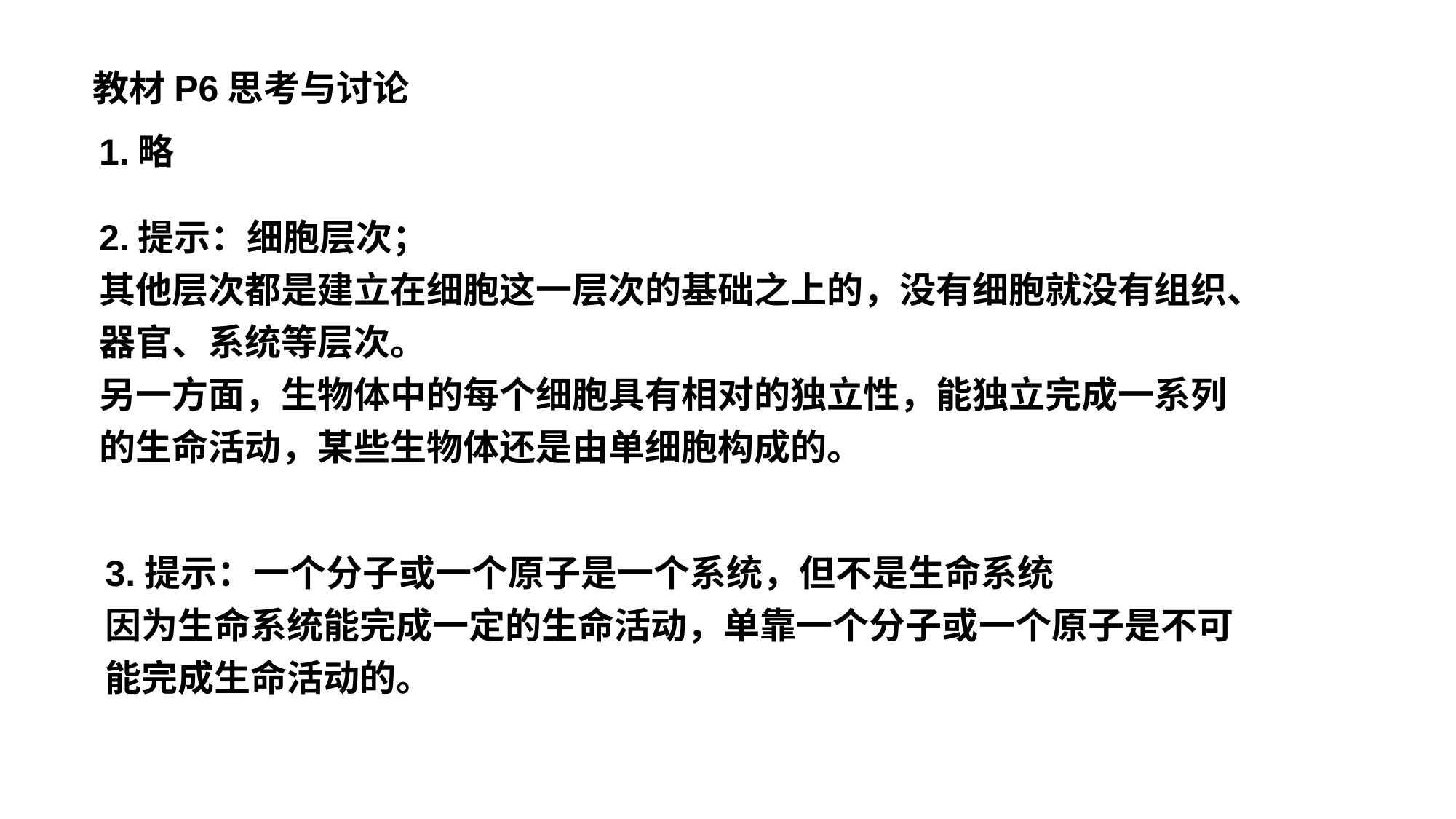

教材P6思考与讨论
1.略
2.提示：细胞层次；
其他层次都是建立在细胞这一层次的基础之上的，没有细胞就没有组织、器官、系统等层次。
另一方面，生物体中的每个细胞具有相对的独立性，能独立完成一系列的生命活动，某些生物体还是由单细胞构成的。
3.提示：一个分子或一个原子是一个系统，但不是生命系统
因为生命系统能完成一定的生命活动，单靠一个分子或一个原子是不可能完成生命活动的。